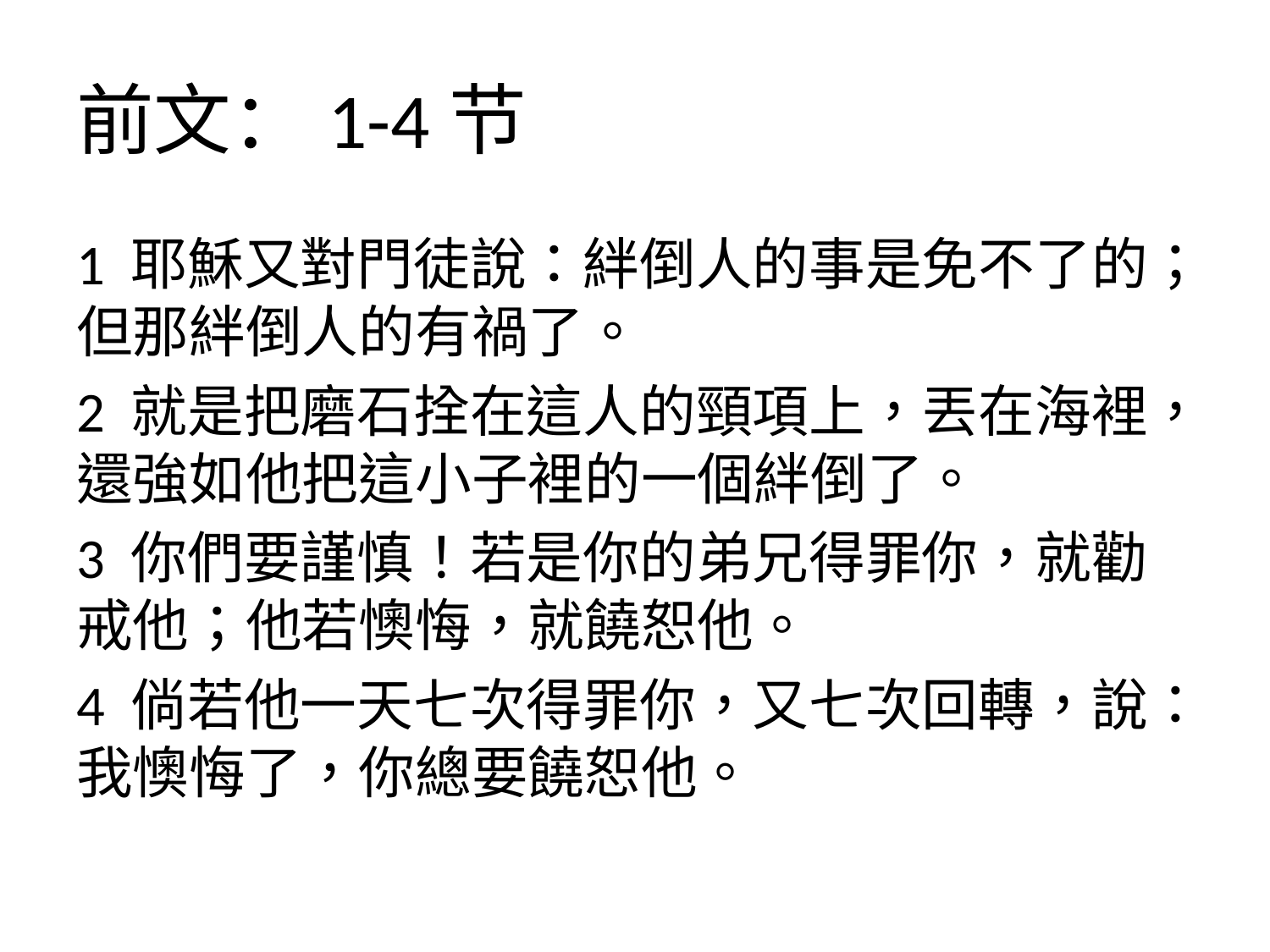

# 前文：1-4节
1 耶穌又對門徒說：絆倒人的事是免不了的；但那絆倒人的有禍了。
2 就是把磨石拴在這人的頸項上，丟在海裡，還強如他把這小子裡的一個絆倒了。
3 你們要謹慎！若是你的弟兄得罪你，就勸戒他；他若懊悔，就饒恕他。
4 倘若他一天七次得罪你，又七次回轉，說：我懊悔了，你總要饒恕他。